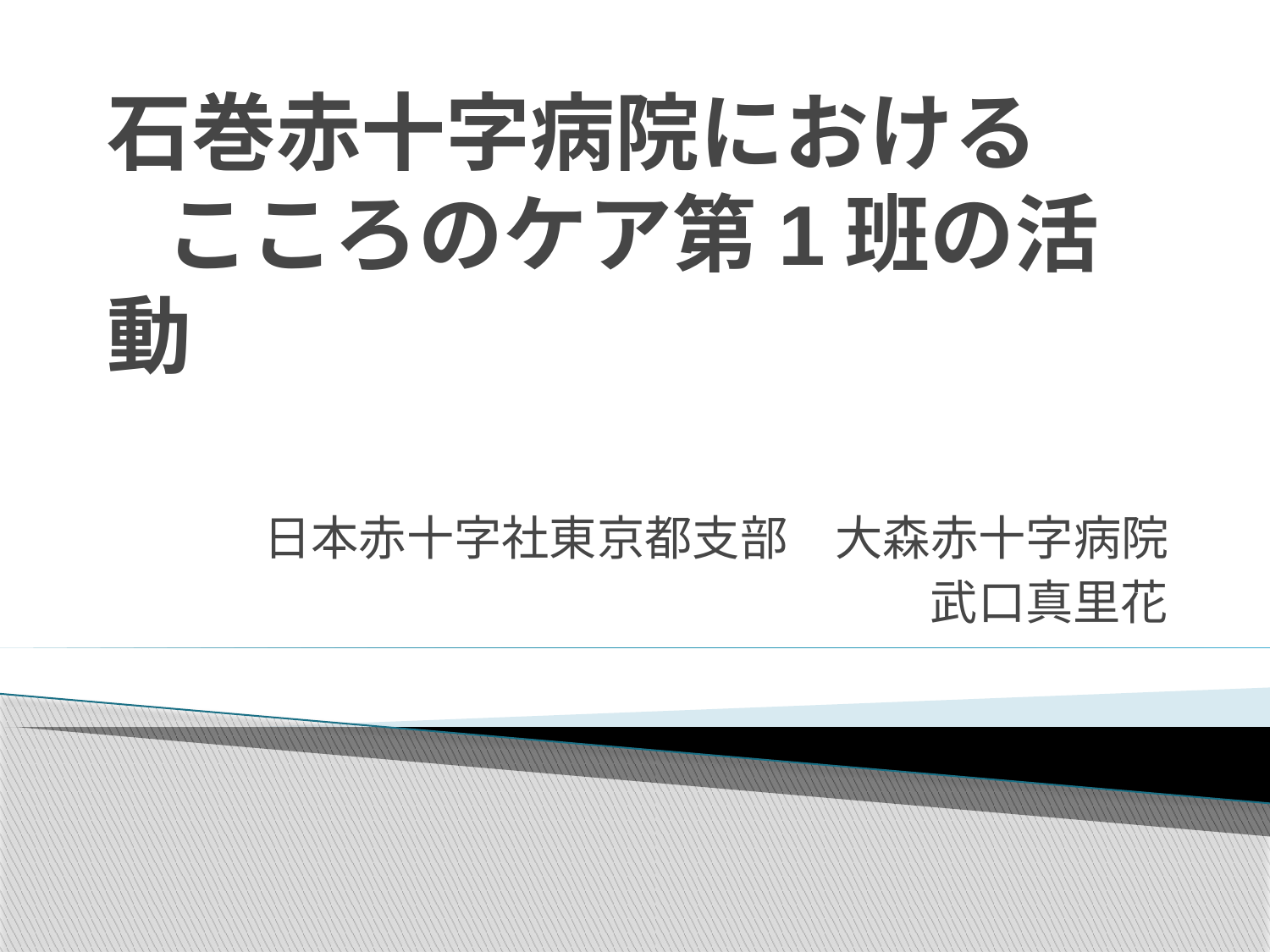

# 石巻赤十字病院における こころのケア第1班の活動
日本赤十字社東京都支部　大森赤十字病院
武口真里花